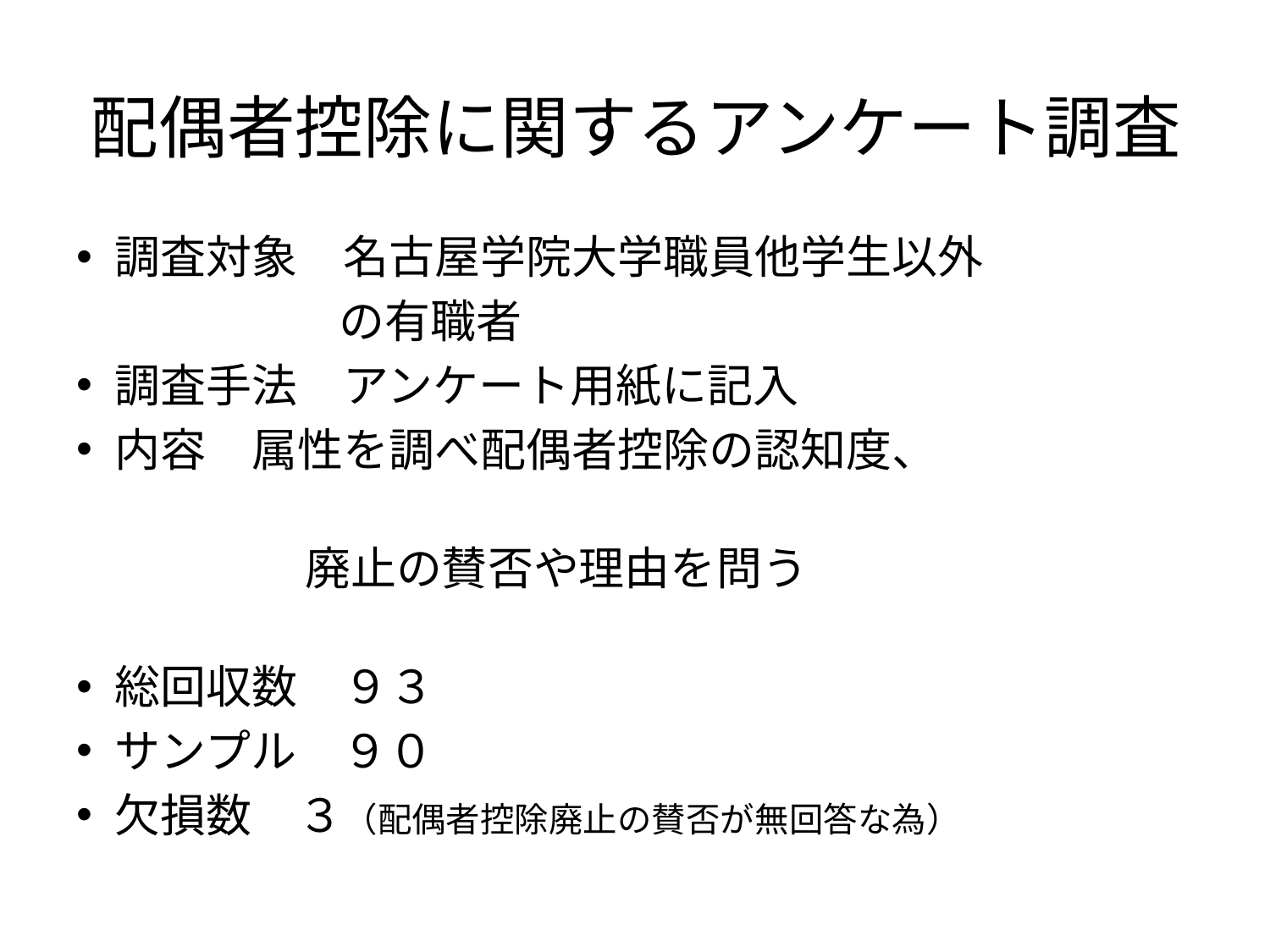

# 配偶者控除に関するアンケート調査
調査対象　名古屋学院大学職員他学生以外
                         の有職者
調査手法　アンケート用紙に記入
内容　属性を調べ配偶者控除の認知度、
　　　　　廃止の賛否や理由を問う
総回収数　９３
サンプル　９０
欠損数　３（配偶者控除廃止の賛否が無回答な為）